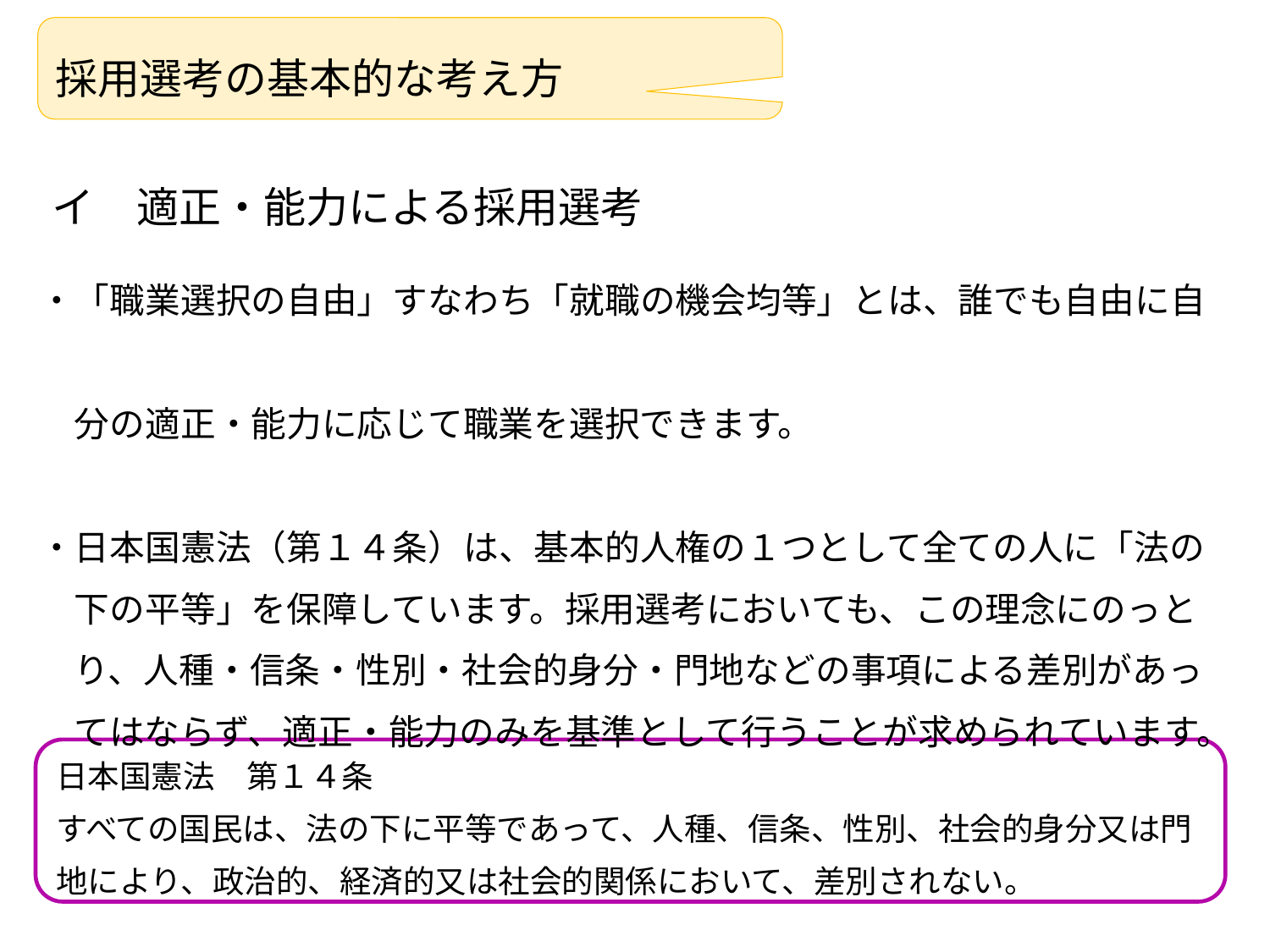

採用選考の基本的な考え方

イ　適正・能力による採用選考
・「職業選択の自由」すなわち「就職の機会均等」とは、誰でも自由に自
　分の適正・能力に応じて職業を選択できます。

・日本国憲法（第１４条）は、基本的人権の１つとして全ての人に「法の
　下の平等」を保障しています。採用選考においても、この理念にのっと
　り、人種・信条・性別・社会的身分・門地などの事項による差別があっ
　てはならず、適正・能力のみを基準として行うことが求められています。
日本国憲法　第１４条
すべての国民は、法の下に平等であって、人種、信条、性別、社会的身分又は門地により、政治的、経済的又は社会的関係において、差別されない。